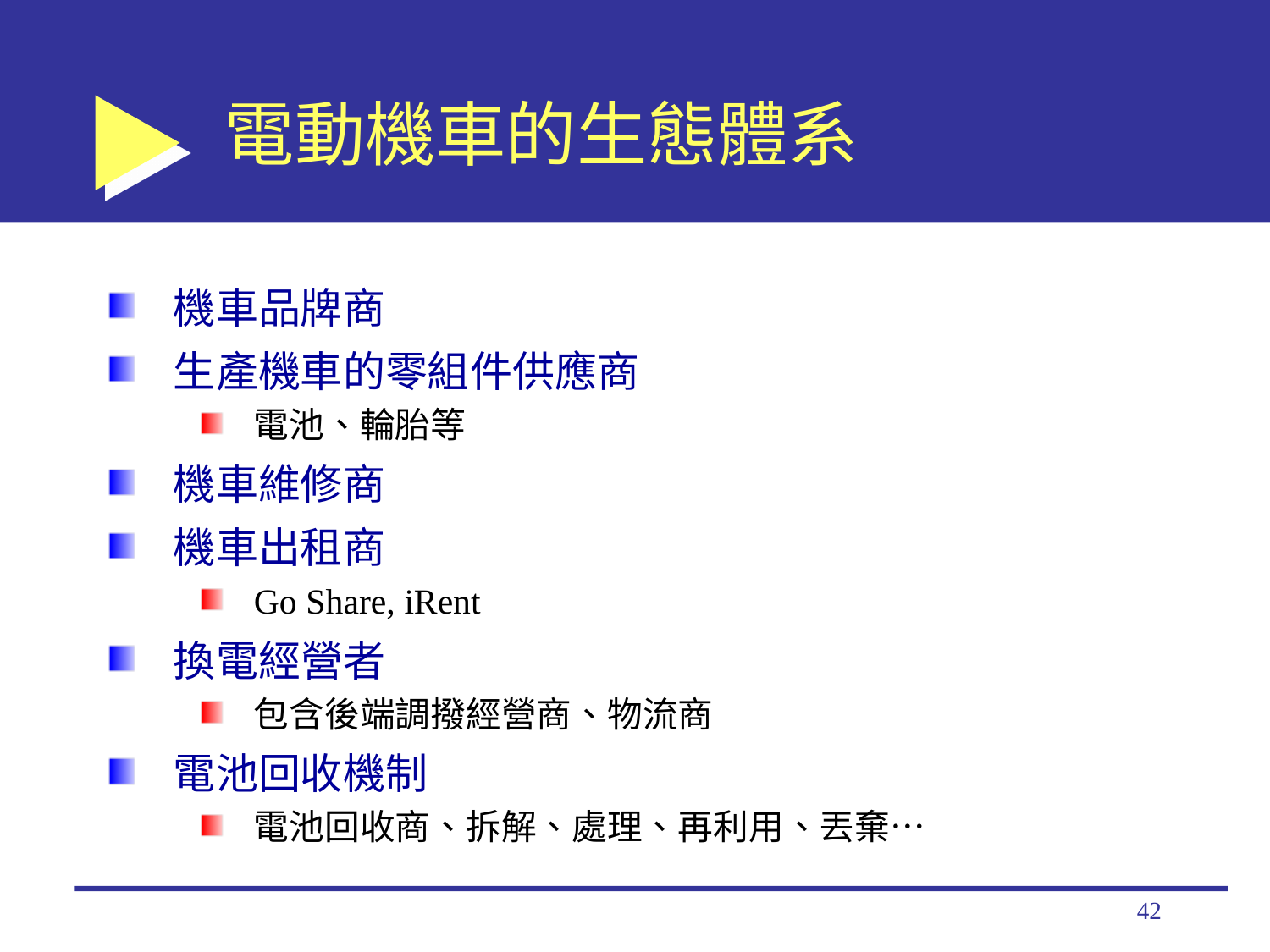

# 電動機車的生態體系
機車品牌商
生產機車的零組件供應商
電池、輪胎等
機車維修商
機車出租商
Go Share, iRent
換電經營者
包含後端調撥經營商、物流商
電池回收機制
電池回收商、拆解、處理、再利用、丟棄…

42